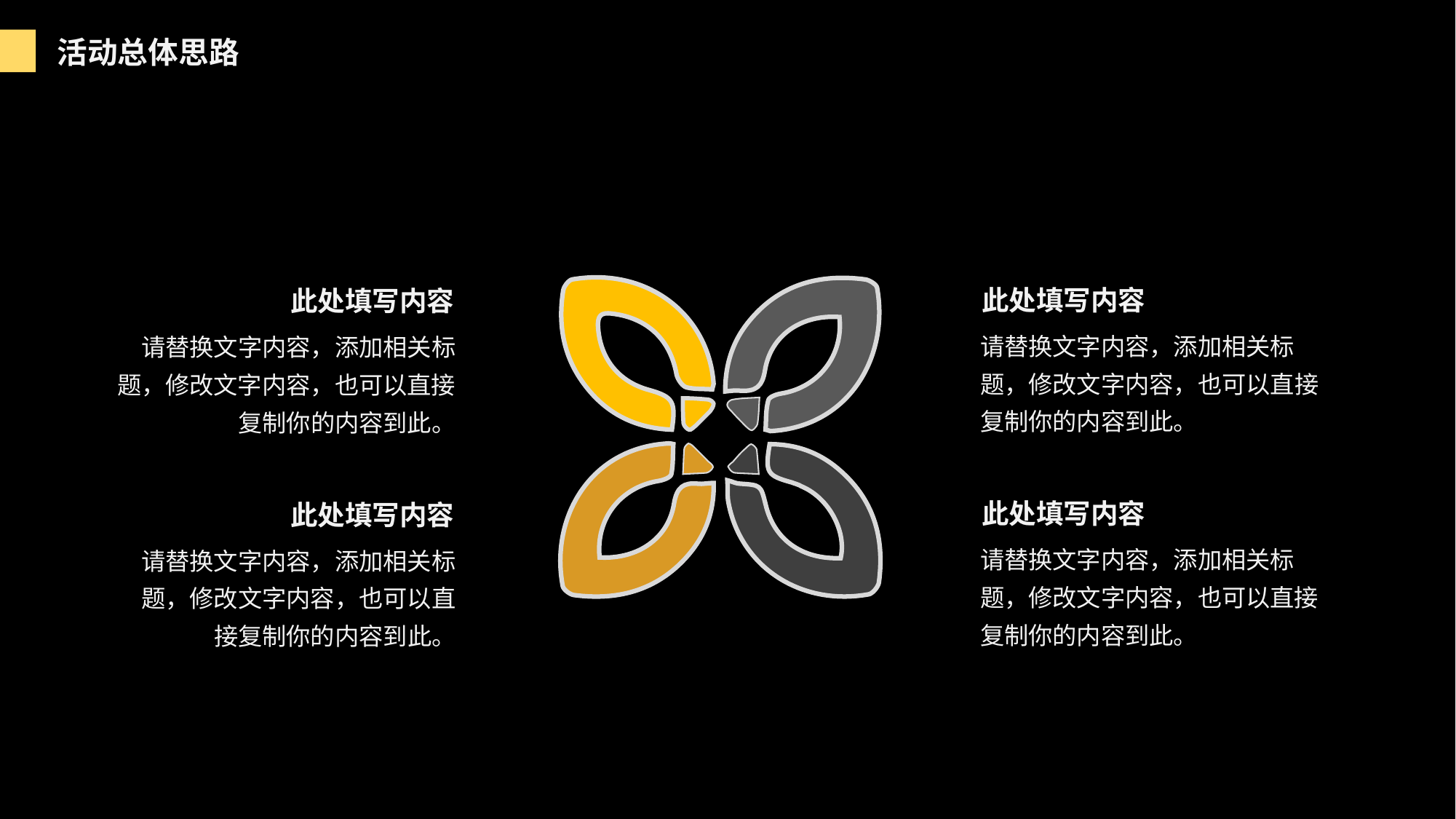

活动总体思路

此处填写内容
请替换文字内容，添加相关标题，修改文字内容，也可以直接复制你的内容到此。
此处填写内容
请替换文字内容，添加相关标题，修改文字内容，也可以直接复制你的内容到此。

此处填写内容
请替换文字内容，添加相关标题，修改文字内容，也可以直接复制你的内容到此。
此处填写内容
请替换文字内容，添加相关标题，修改文字内容，也可以直接复制你的内容到此。